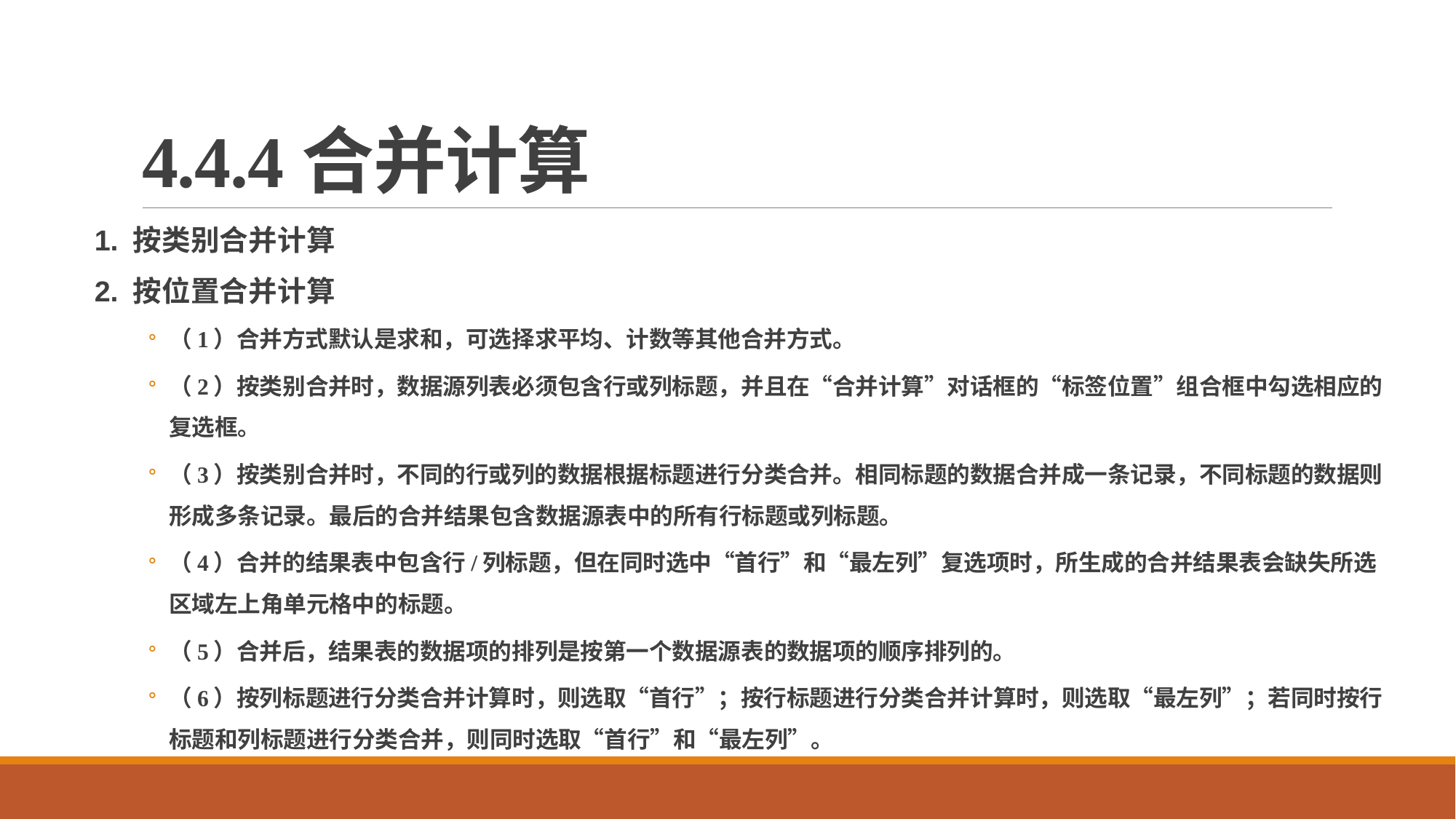

# 4.4.4合并计算
1. 按类别合并计算
2. 按位置合并计算
（1）合并方式默认是求和，可选择求平均、计数等其他合并方式。
（2）按类别合并时，数据源列表必须包含行或列标题，并且在“合并计算”对话框的“标签位置”组合框中勾选相应的复选框。
（3）按类别合并时，不同的行或列的数据根据标题进行分类合并。相同标题的数据合并成一条记录，不同标题的数据则形成多条记录。最后的合并结果包含数据源表中的所有行标题或列标题。
（4）合并的结果表中包含行/列标题，但在同时选中“首行”和“最左列”复选项时，所生成的合并结果表会缺失所选区域左上角单元格中的标题。
（5）合并后，结果表的数据项的排列是按第一个数据源表的数据项的顺序排列的。
（6）按列标题进行分类合并计算时，则选取“首行”；按行标题进行分类合并计算时，则选取“最左列”；若同时按行标题和列标题进行分类合并，则同时选取“首行”和“最左列”。